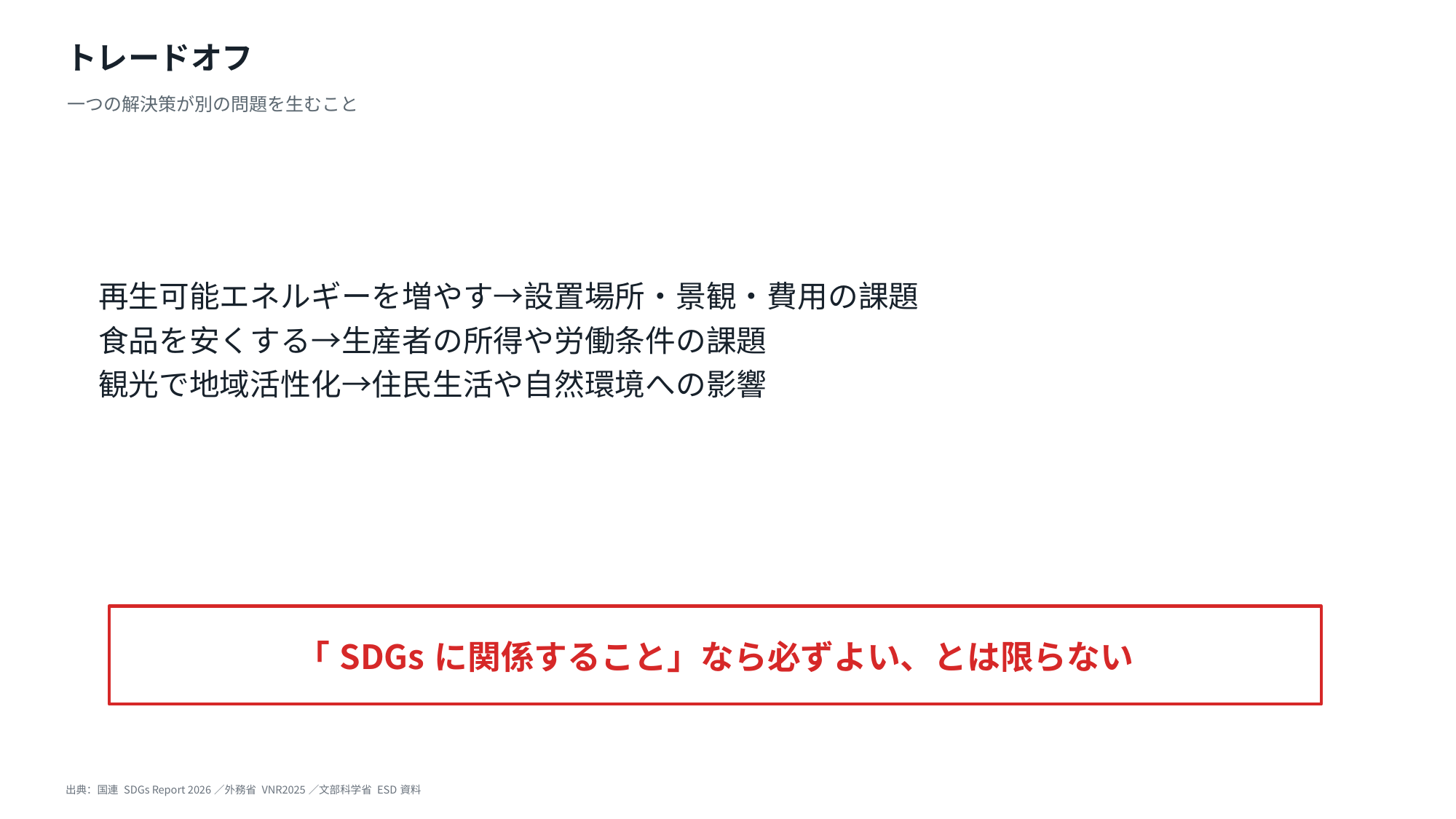

トレードオフ
一つの解決策が別の問題を生むこと
再生可能エネルギーを増やす→設置場所・景観・費用の課題
食品を安くする→生産者の所得や労働条件の課題
観光で地域活性化→住民生活や自然環境への影響

「SDGsに関係すること」なら必ずよい、とは限らない
出典：国連 SDGs Report 2026／外務省 VNR2025／文部科学省 ESD資料